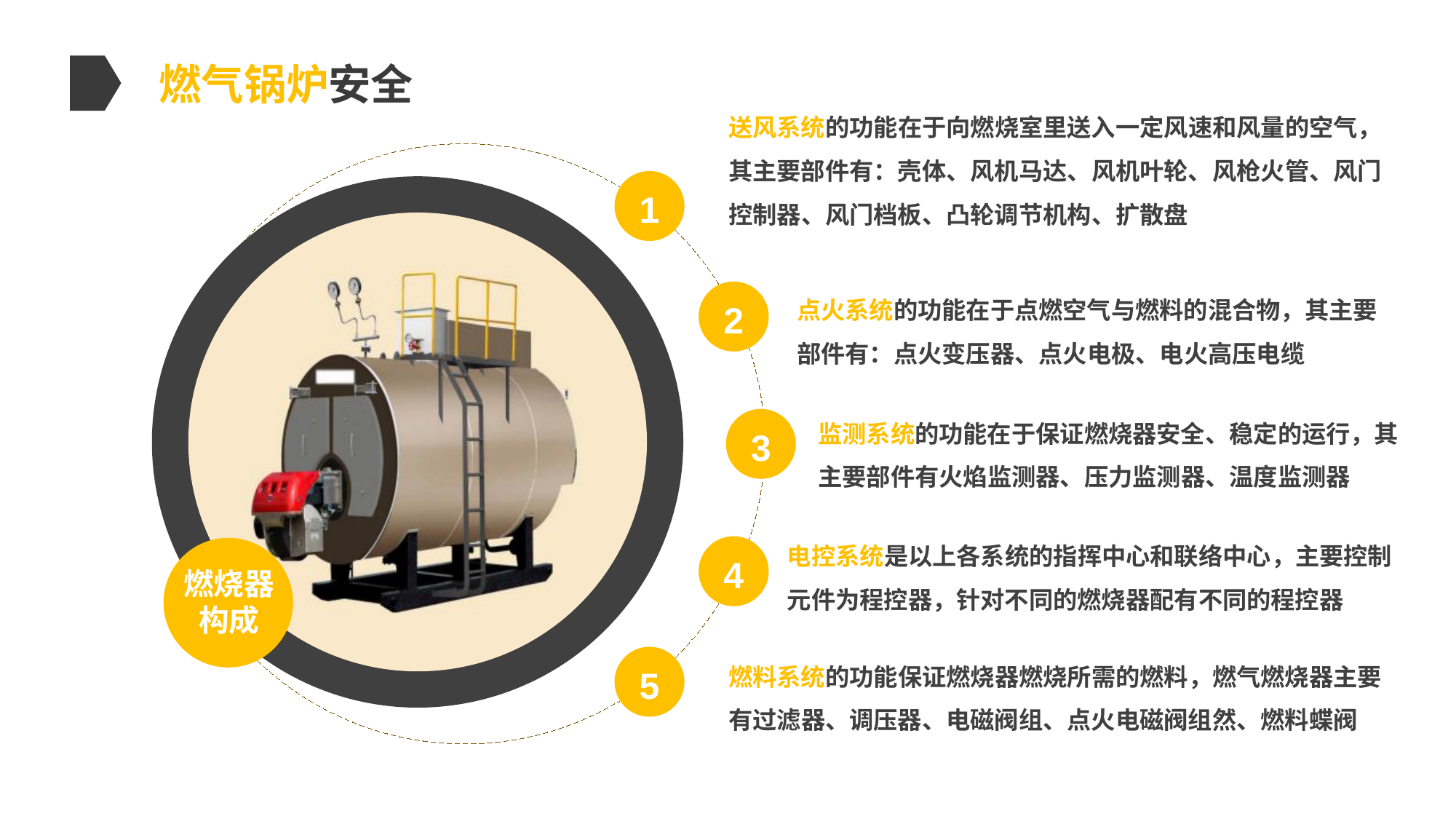

燃气锅炉安全

送风系统的功能在于向燃烧室里送入一定风速和风量的空气，其主要部件有：壳体、风机马达、风机叶轮、风枪火管、风门控制器、风门档板、凸轮调节机构、扩散盘

1

点火系统的功能在于点燃空气与燃料的混合物，其主要部件有：点火变压器、点火电极、电火高压电缆
2
监测系统的功能在于保证燃烧器安全、稳定的运行，其主要部件有火焰监测器、压力监测器、温度监测器
3
电控系统是以上各系统的指挥中心和联络中心，主要控制元件为程控器，针对不同的燃烧器配有不同的程控器
4

燃烧器构成
燃料系统的功能保证燃烧器燃烧所需的燃料，燃气燃烧器主要有过滤器、调压器、电磁阀组、点火电磁阀组然、燃料蝶阀
5